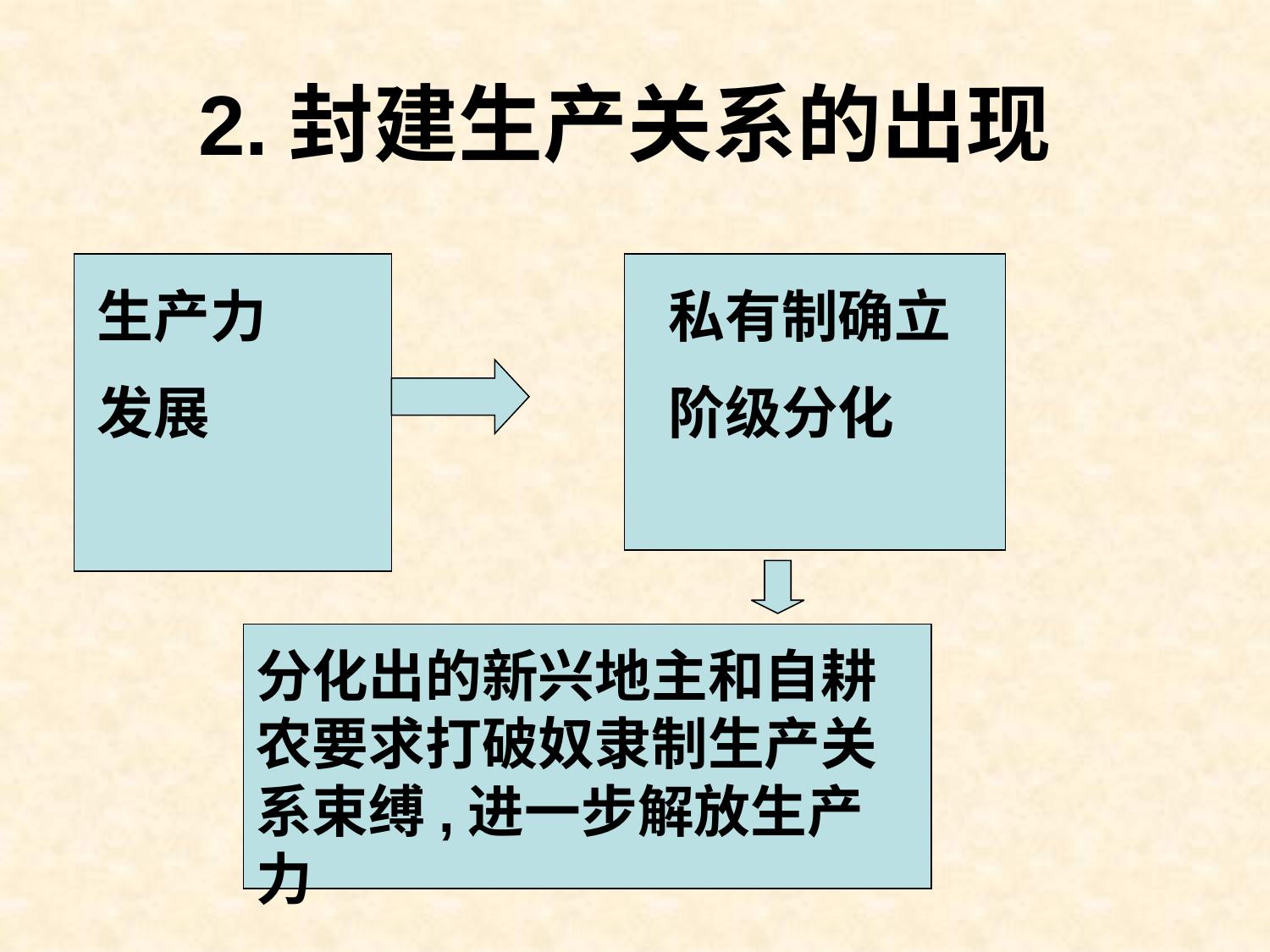

# 2.封建生产关系的出现

生产力
发展
私有制确立
阶级分化

分化出的新兴地主和自耕农要求打破奴隶制生产关系束缚,进一步解放生产力